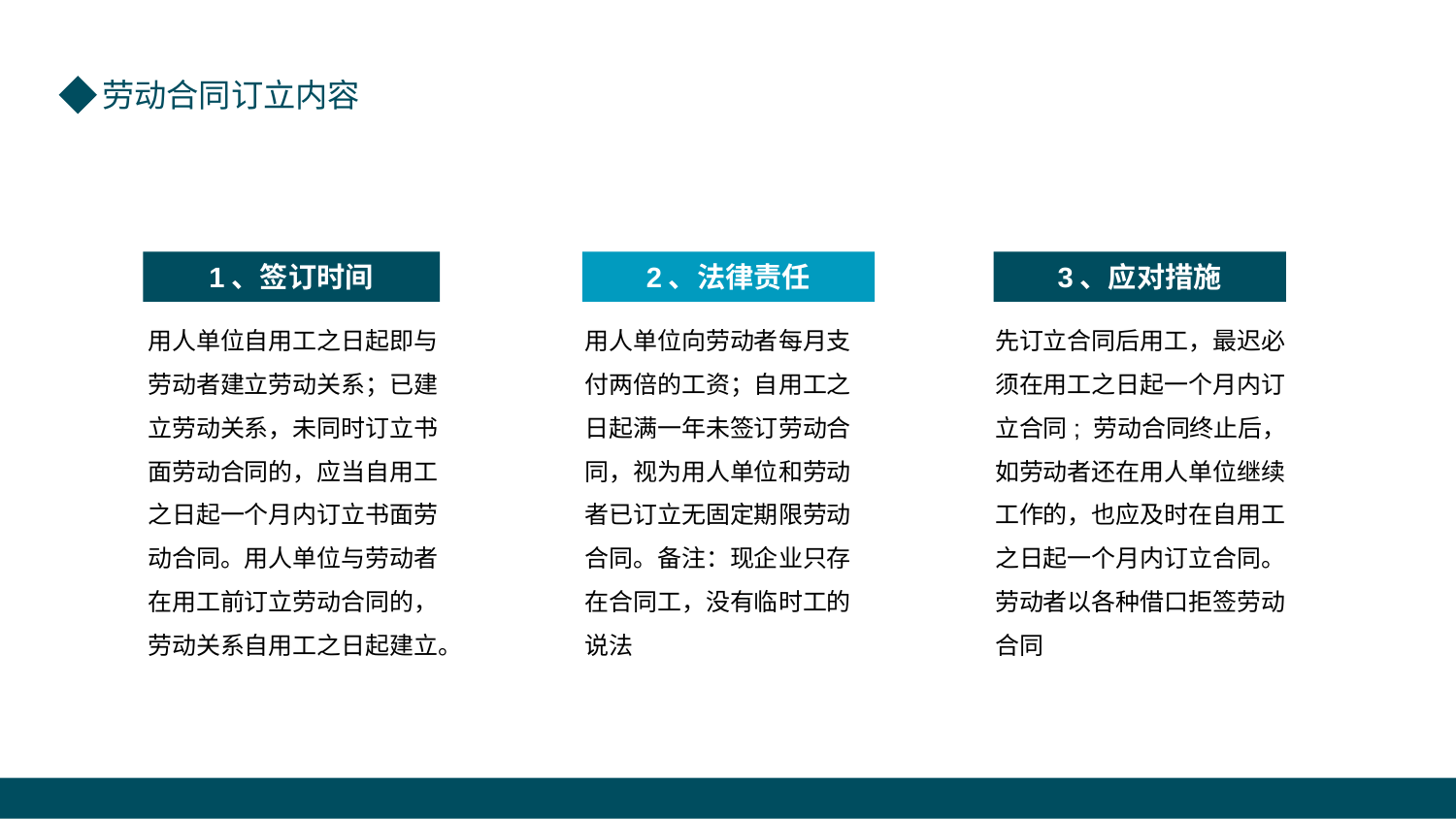

3、应对措施
1、签订时间
2、法律责任
用人单位自用工之日起即与劳动者建立劳动关系；已建立劳动关系，未同时订立书面劳动合同的，应当自用工之日起一个月内订立书面劳动合同。用人单位与劳动者在用工前订立劳动合同的，劳动关系自用工之日起建立。
用人单位向劳动者每月支付两倍的工资；自用工之日起满一年未签订劳动合同，视为用人单位和劳动者已订立无固定期限劳动合同。备注：现企业只存在合同工，没有临时工的说法
先订立合同后用工，最迟必须在用工之日起一个月内订立合同; 劳动合同终止后，如劳动者还在用人单位继续工作的，也应及时在自用工之日起一个月内订立合同。
劳动者以各种借口拒签劳动合同